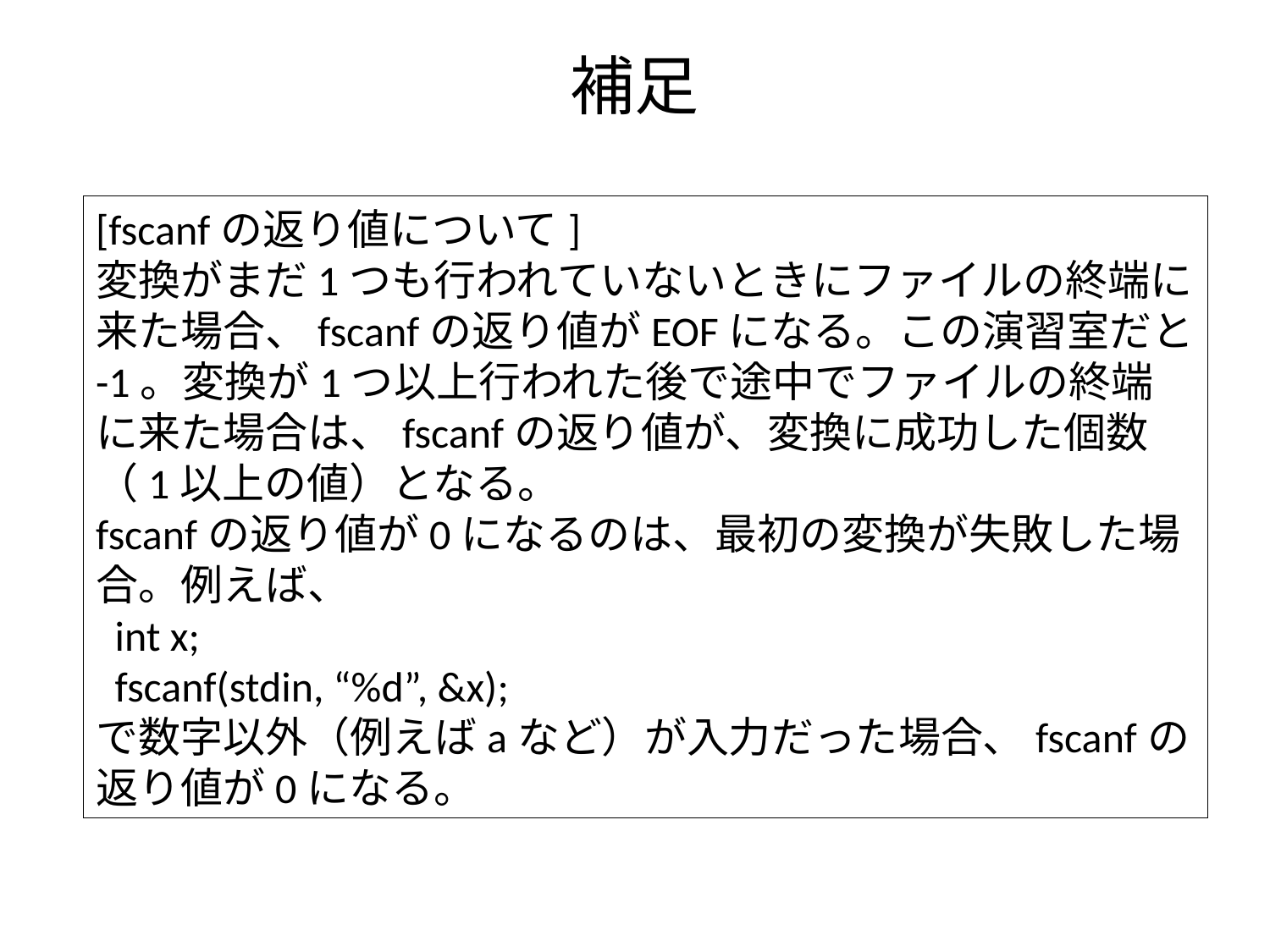

# 補足
[fscanfの返り値について]
変換がまだ1つも行われていないときにファイルの終端に来た場合、fscanfの返り値がEOFになる。この演習室だと-1。変換が1つ以上行われた後で途中でファイルの終端に来た場合は、fscanfの返り値が、変換に成功した個数（1以上の値）となる。
fscanfの返り値が0になるのは、最初の変換が失敗した場合。例えば、
  int x;
  fscanf(stdin, “%d”, &x);
で数字以外（例えばaなど）が入力だった場合、fscanfの返り値が0になる。